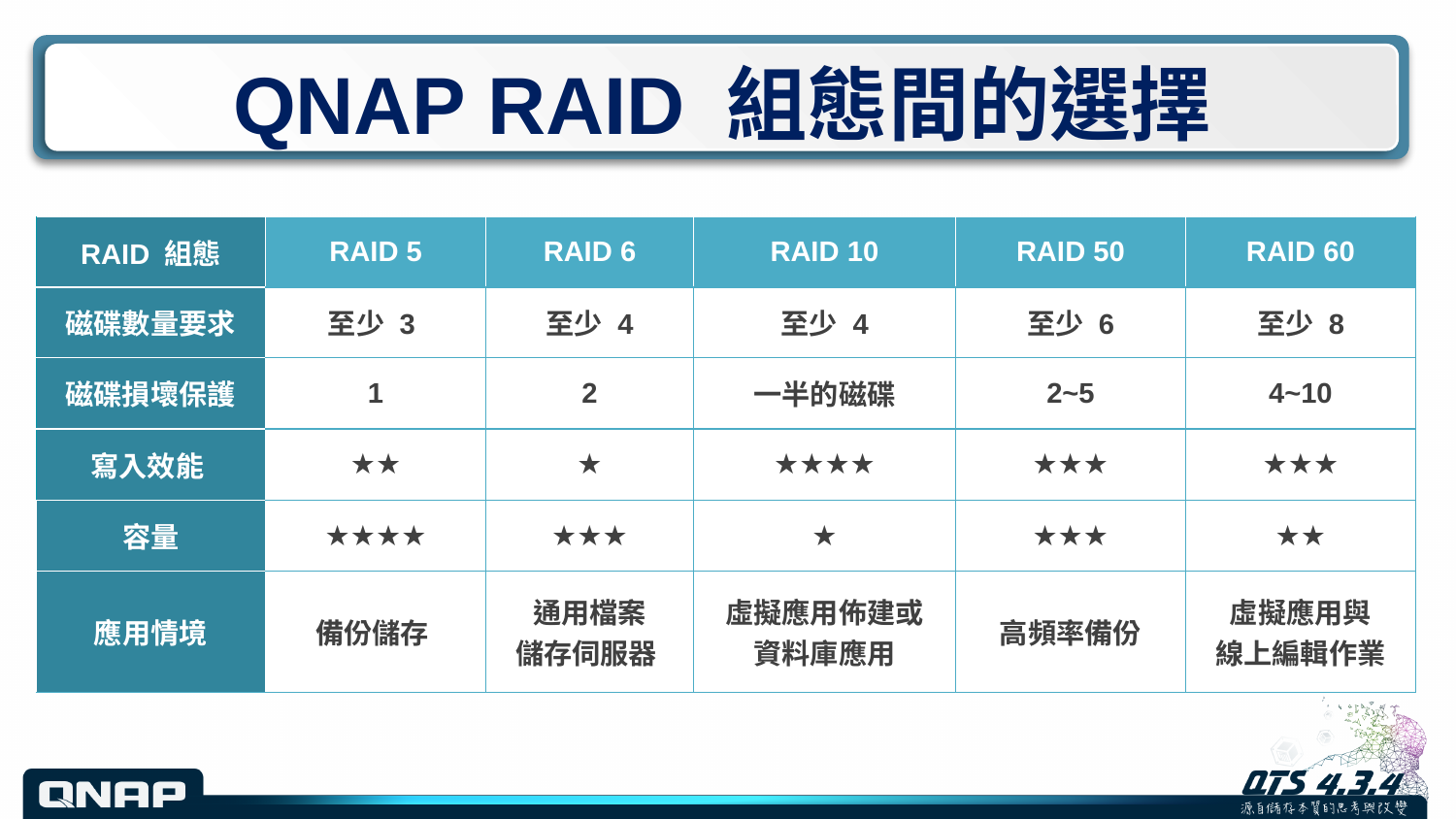

# QNAP RAID 組態間的選擇
| RAID 組態 | RAID 5 | RAID 6 | RAID 10 | RAID 50 | RAID 60 |
| --- | --- | --- | --- | --- | --- |
| 磁碟數量要求 | 至少 3 | 至少 4 | 至少 4 | 至少 6 | 至少 8 |
| 磁碟損壞保護 | 1 | 2 | 一半的磁碟 | 2~5 | 4~10 |
| 寫入效能 | ★★ | ★ | ★★★★ | ★★★ | ★★★ |
| 容量 | ★★★★ | ★★★ | ★ | ★★★ | ★★ |
| 應用情境 | 備份儲存 | 通用檔案 儲存伺服器 | 虛擬應用佈建或 資料庫應用 | 高頻率備份 | 虛擬應用與 線上編輯作業 |